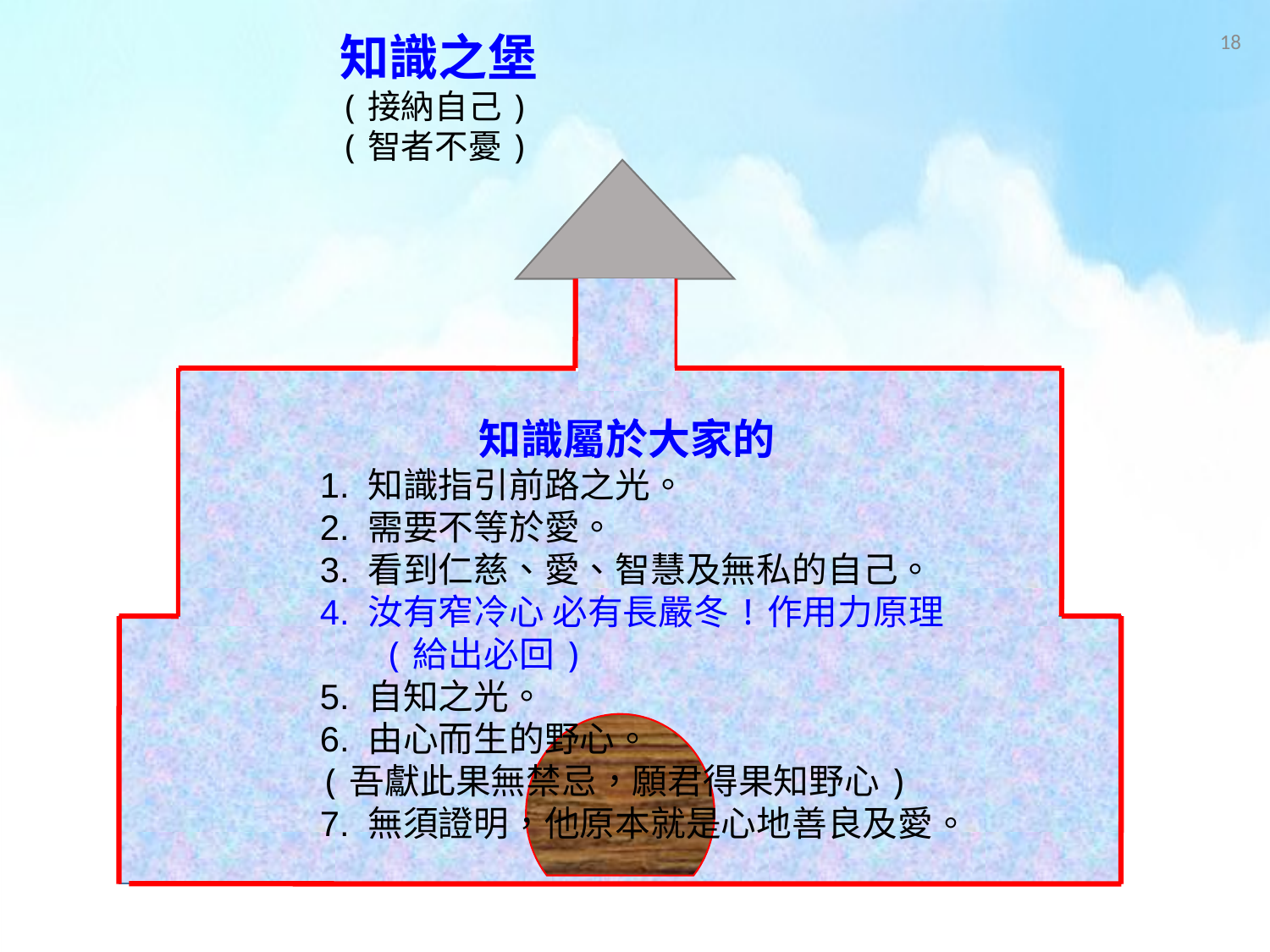

18
知識之堡
(接納自己)
(智者不憂)

12

知識屬於大家的
知識指引前路之光。
需要不等於愛。
看到仁慈、愛、智慧及無私的自己。
汝有窄冷心 必有長嚴冬!作用力原理
   (給出必回)
自知之光。
由心而生的野心。
(吾獻此果無禁忌，願君得果知野心)
無須證明，他原本就是心地善良及愛。